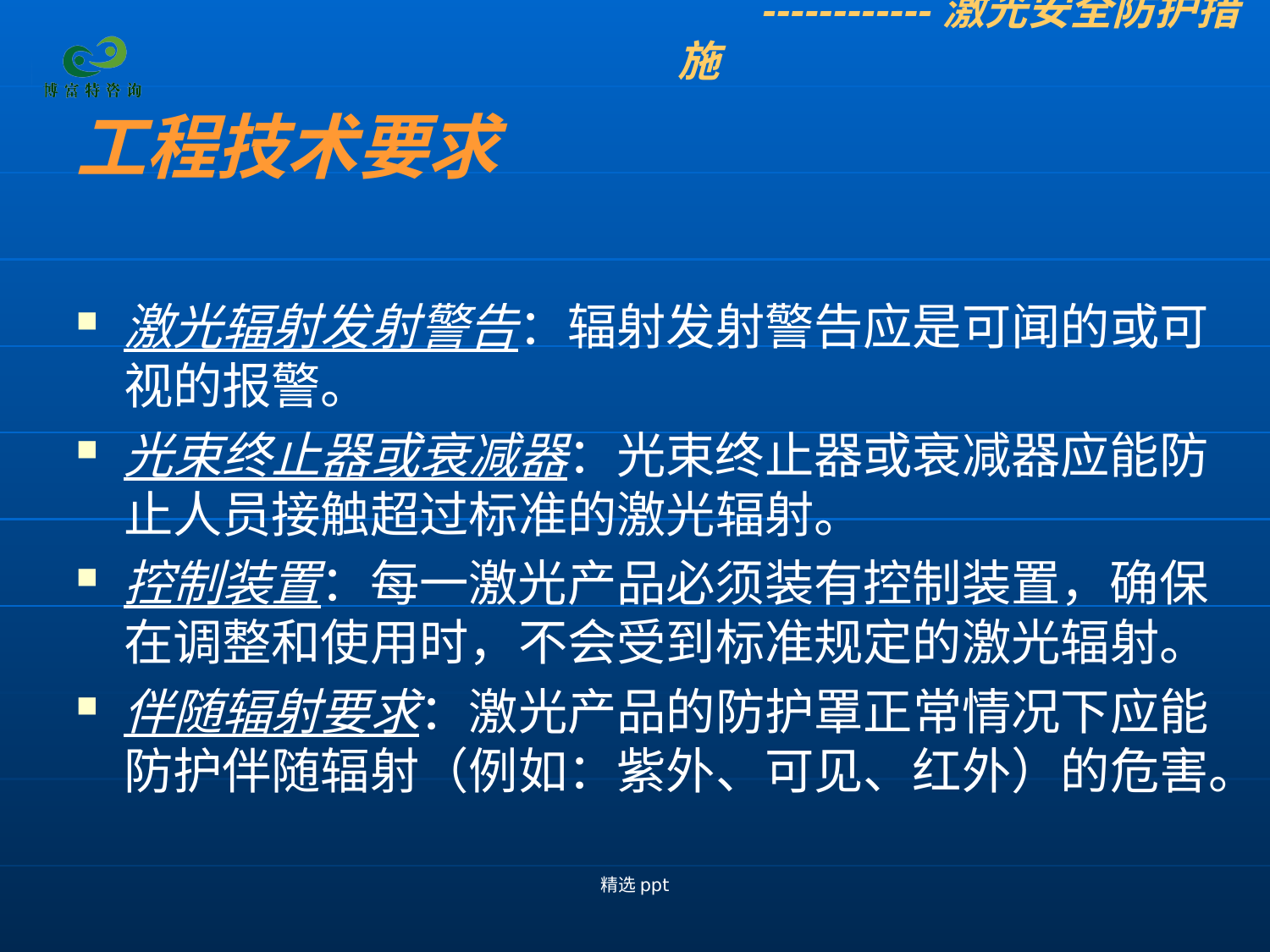

------------激光安全防护措施
工程技术要求

激光辐射发射警告：辐射发射警告应是可闻的或可视的报警。
光束终止器或衰减器：光束终止器或衰减器应能防止人员接触超过标准的激光辐射。
控制装置：每一激光产品必须装有控制装置，确保在调整和使用时，不会受到标准规定的激光辐射。
伴随辐射要求：激光产品的防护罩正常情况下应能防护伴随辐射（例如：紫外、可见、红外）的危害。
26
精选ppt